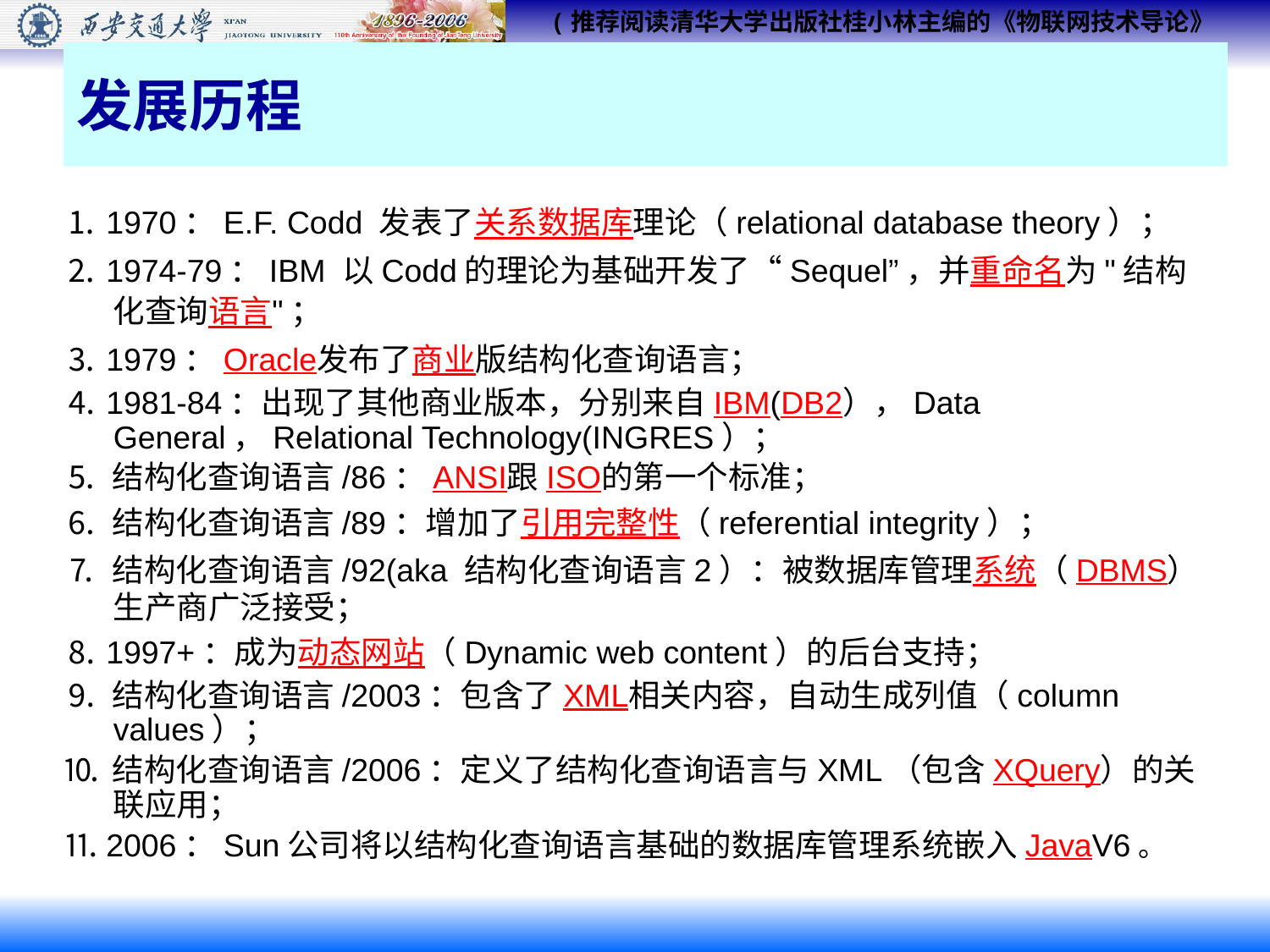

# 发展历程
⒈ 1970：E.F. Codd 发表了关系数据库理论（relational database theory）；
⒉ 1974-79：IBM 以Codd的理论为基础开发了“Sequel”，并重命名为"结构化查询语言"；
⒊ 1979：Oracle发布了商业版结构化查询语言；
⒋ 1981-84：出现了其他商业版本，分别来自IBM(DB2），Data General，Relational Technology(INGRES）；
⒌ 结构化查询语言/86：ANSI跟ISO的第一个标准；
⒍ 结构化查询语言/89：增加了引用完整性（referential integrity）；
⒎ 结构化查询语言/92(aka 结构化查询语言2）：被数据库管理系统（DBMS）生产商广泛接受；
⒏ 1997+：成为动态网站（Dynamic web content）的后台支持；
⒐ 结构化查询语言/2003：包含了XML相关内容，自动生成列值（column values）；
⒑ 结构化查询语言/2006：定义了结构化查询语言与XML（包含XQuery）的关联应用；
⒒ 2006：Sun公司将以结构化查询语言基础的数据库管理系统嵌入JavaV6。